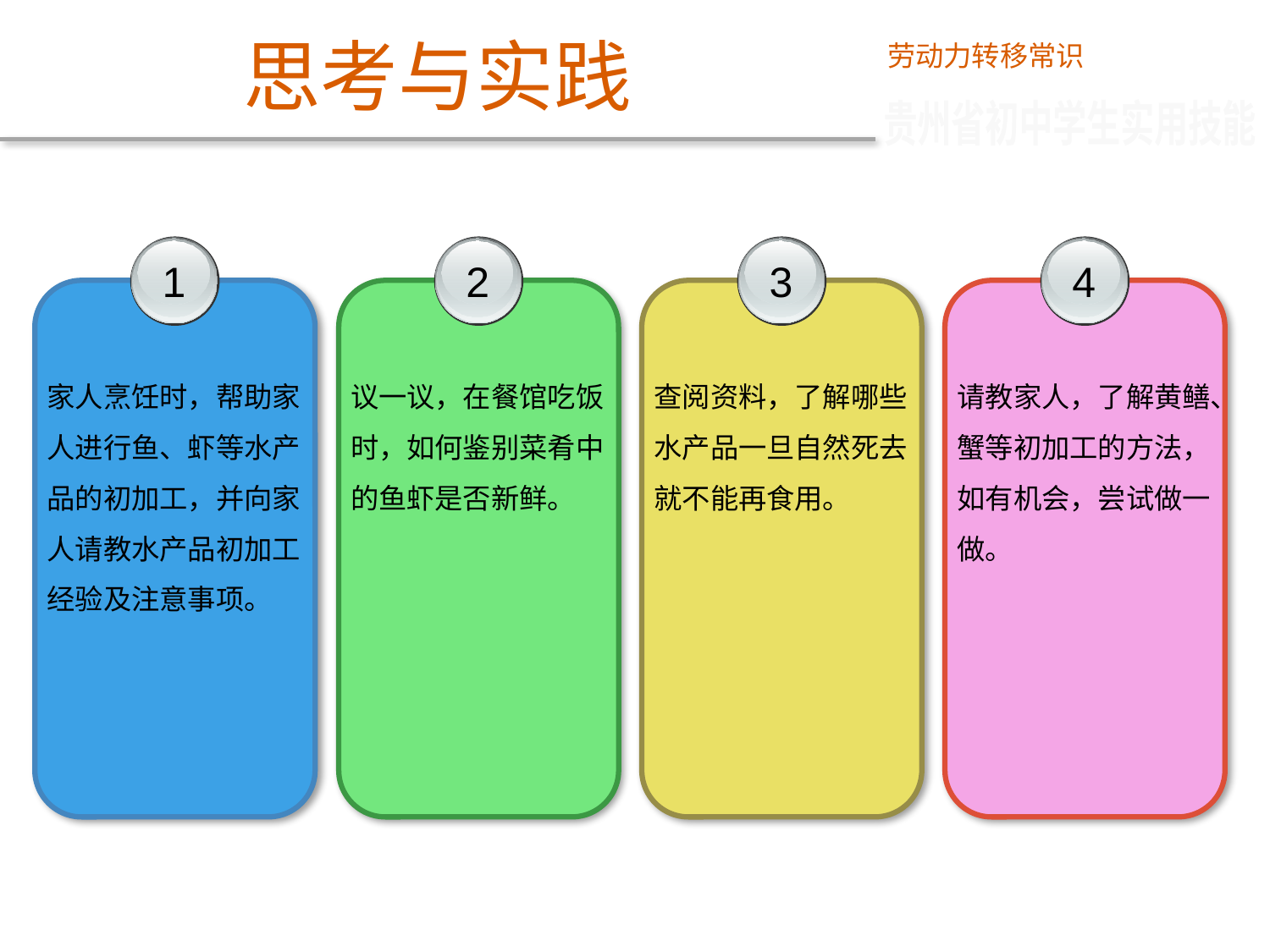

思考与实践
劳动力转移常识
贵州省初中学生实用技能

1

家人烹饪时，帮助家人进行鱼、虾等水产品的初加工，并向家
人请教水产品初加工经验及注意事项。

2

议一议，在餐馆吃饭时，如何鉴别菜肴中的鱼虾是否新鲜。

3

查阅资料，了解哪些水产品一旦自然死去就不能再食用。

4

请教家人，了解黄鳝、蟹等初加工的方法，如有机会，尝试做一做。